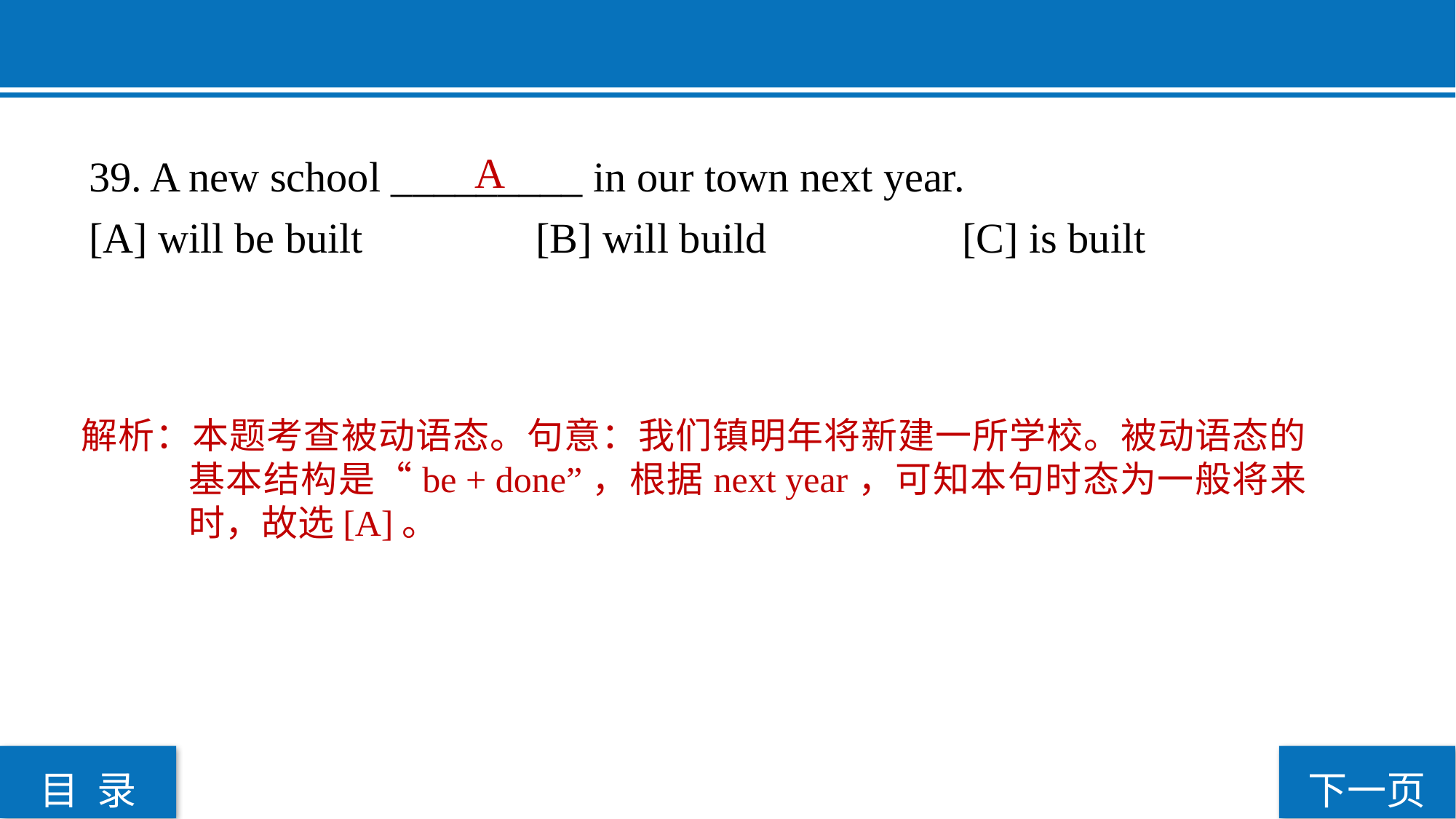

39. A new school _________ in our town next year.
[A] will be built		 [B] will build 		[C] is built
 A
解析：本题考查被动语态。句意：我们镇明年将新建一所学校。被动语态的基本结构是“be + done”，根据next year，可知本句时态为一般将来时，故选[A]。